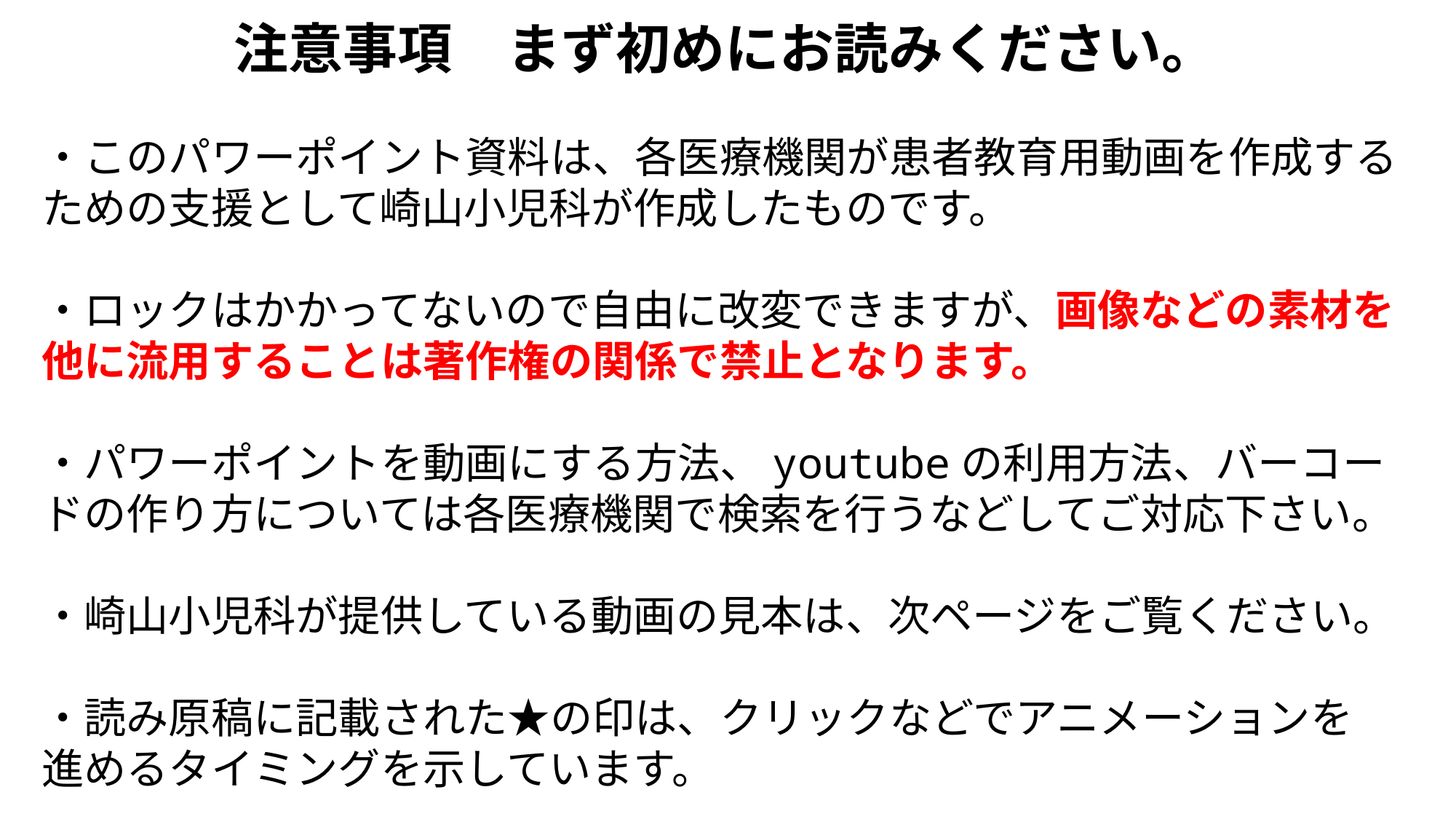

注意事項　まず初めにお読みください。

・このパワーポイント資料は、各医療機関が患者教育用動画を作成するための支援として崎山小児科が作成したものです。

・ロックはかかってないので自由に改変できますが、画像などの素材を他に流用することは著作権の関係で禁止となります。

・パワーポイントを動画にする方法、youtubeの利用方法、バーコードの作り方については各医療機関で検索を行うなどしてご対応下さい。

・崎山小児科が提供している動画の見本は、次ページをご覧ください。

・読み原稿に記載された★の印は、クリックなどでアニメーションを
進めるタイミングを示しています。